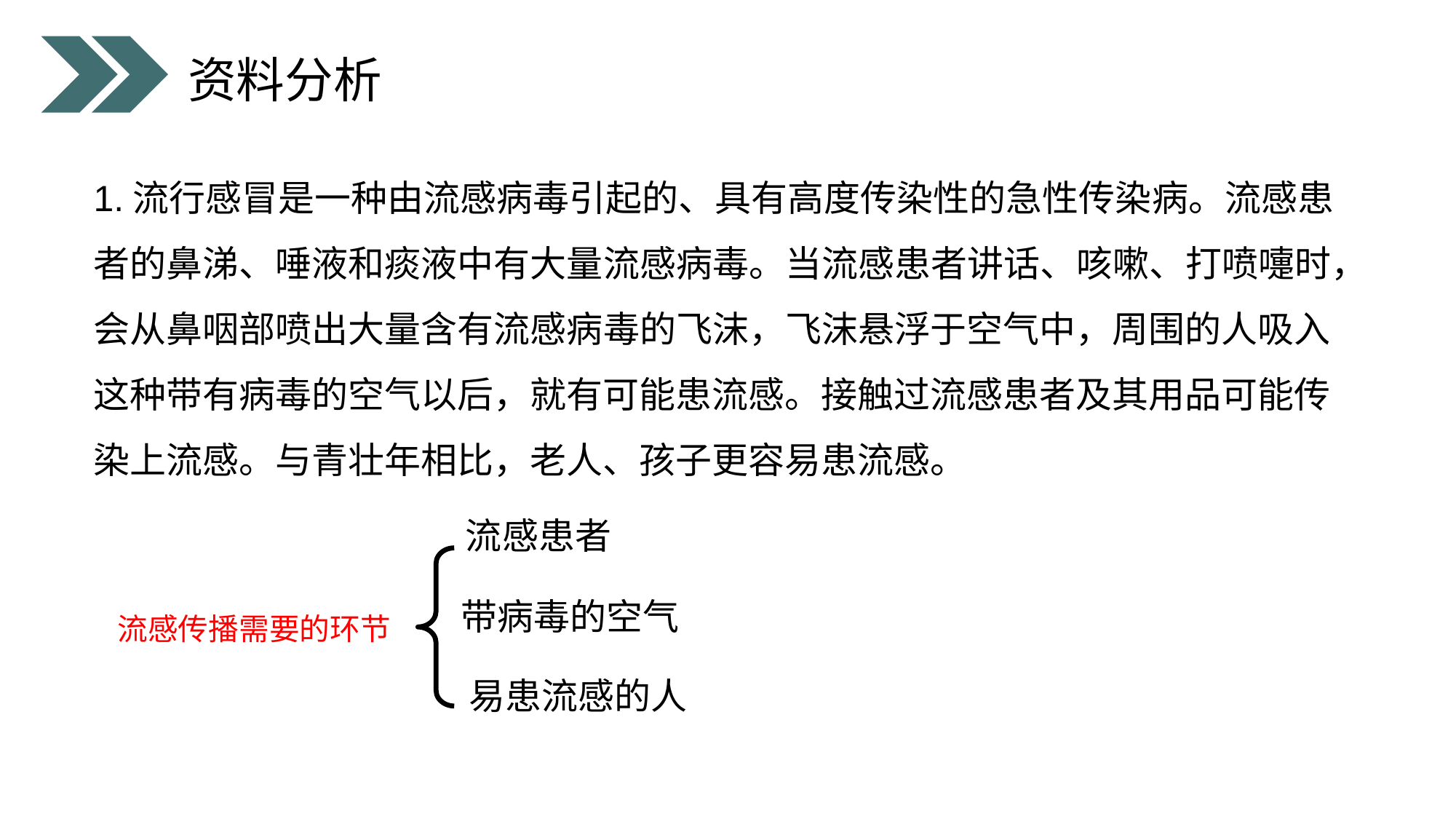

资料分析
1.流行感冒是一种由流感病毒引起的、具有高度传染性的急性传染病。流感患者的鼻涕、唾液和痰液中有大量流感病毒。当流感患者讲话、咳嗽、打喷嚏时，会从鼻咽部喷出大量含有流感病毒的飞沫，飞沫悬浮于空气中，周围的人吸入这种带有病毒的空气以后，就有可能患流感。接触过流感患者及其用品可能传染上流感。与青壮年相比，老人、孩子更容易患流感。

流感患者
带病毒的空气
易患流感的人
流感传播需要的环节